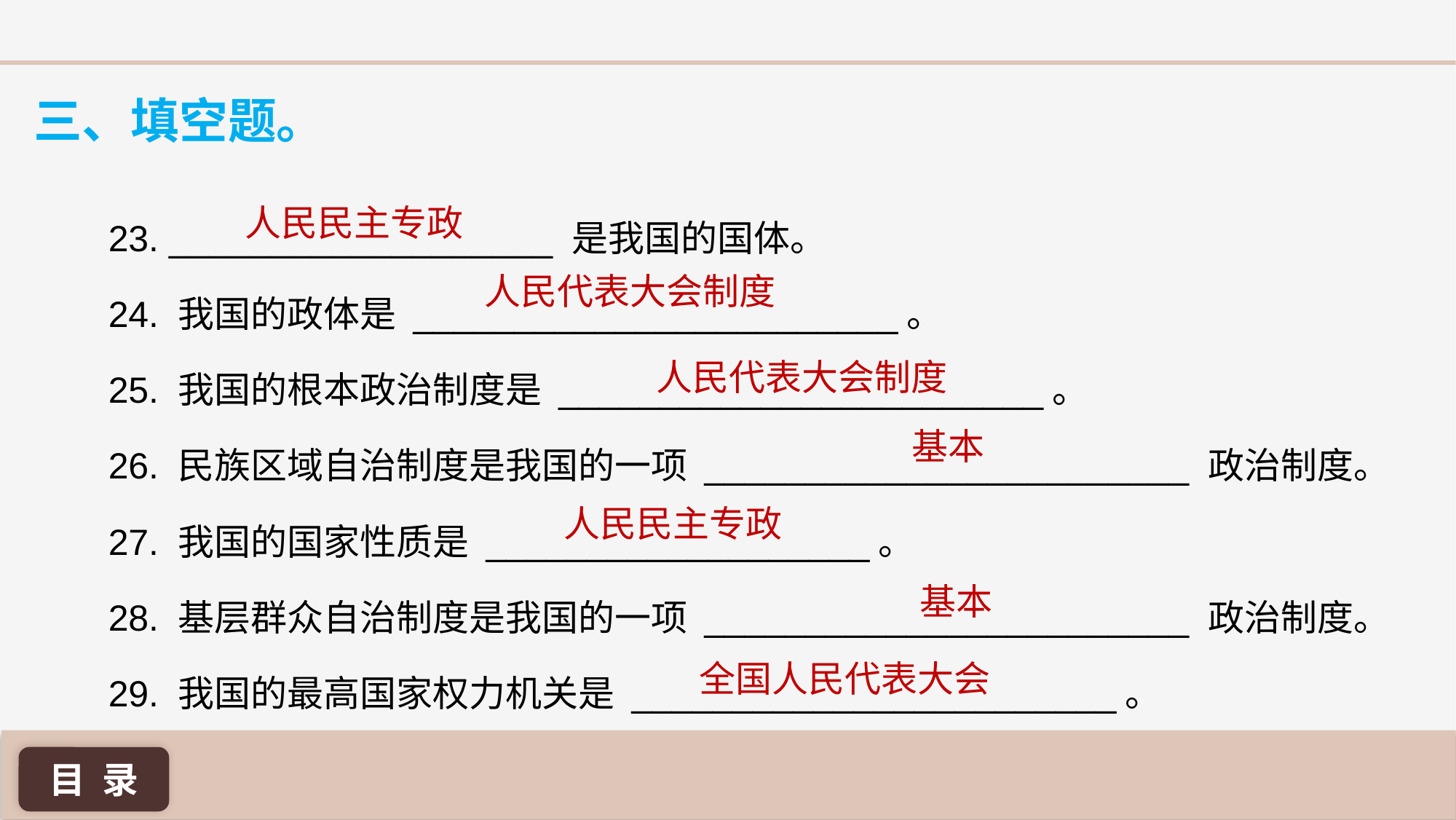

三、填空题。
23. ___________________ 是我国的国体。
24. 我国的政体是 ________________________。
25. 我国的根本政治制度是 ________________________。
26. 民族区域自治制度是我国的一项 ________________________ 政治制度。
27. 我国的国家性质是 ___________________。
28. 基层群众自治制度是我国的一项 ________________________ 政治制度。
29. 我国的最高国家权力机关是 ________________________。
人民民主专政
人民代表大会制度
人民代表大会制度
基本
人民民主专政
基本
全国人民代表大会